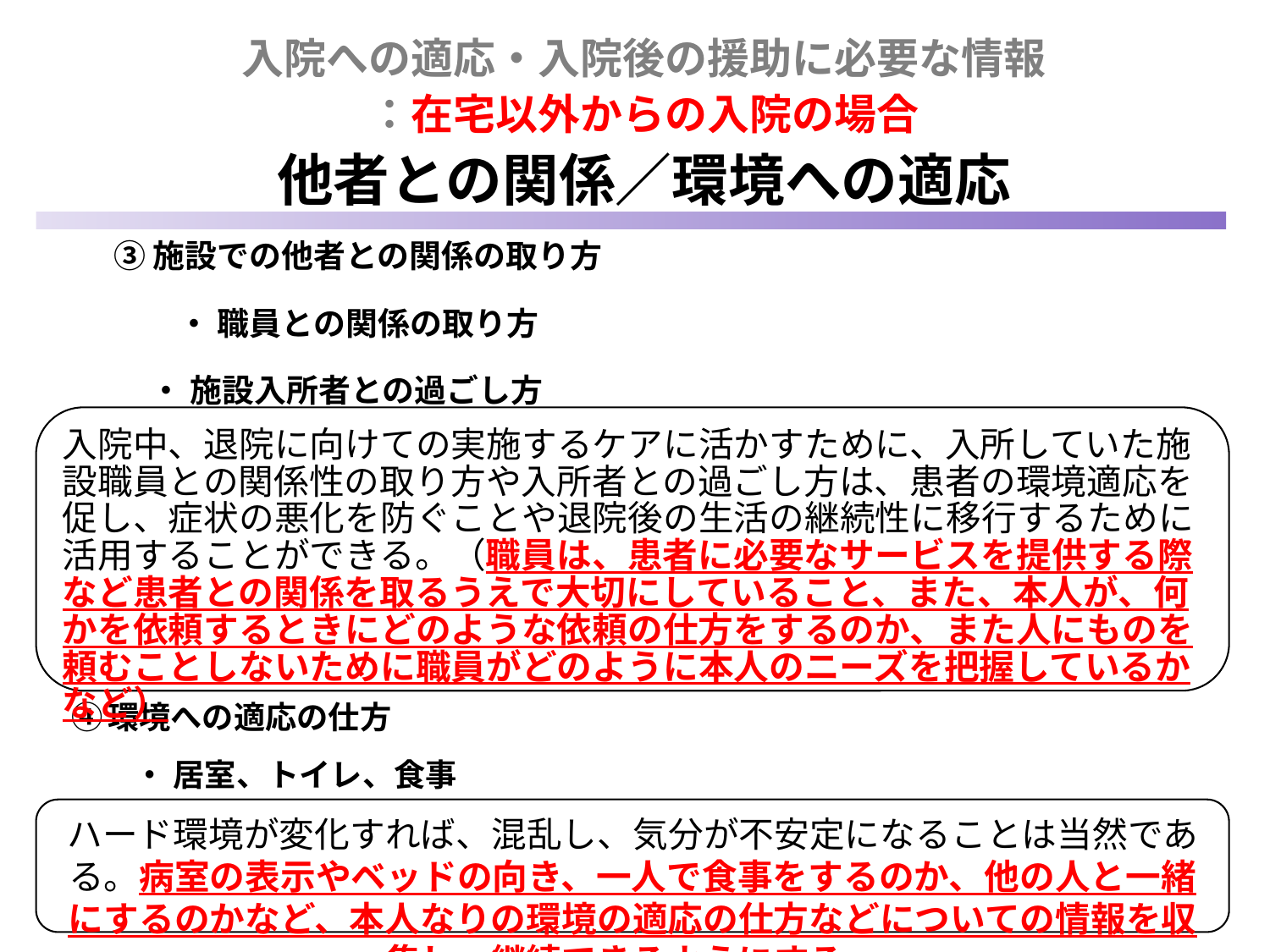

入院への適応・入院後の援助に必要な情報
：在宅以外からの入院の場合
他者との関係／環境への適応

③施設での他者との関係の取り方
　　・ 職員との関係の取り方
    ・ 施設入所者との過ごし方
入院中、退院に向けての実施するケアに活かすために、入所していた施設職員との関係性の取り方や入所者との過ごし方は、患者の環境適応を促し、症状の悪化を防ぐことや退院後の生活の継続性に移行するために活用することができる。（職員は、患者に必要なサービスを提供する際など患者との関係を取るうえで大切にしていること、また、本人が、何かを依頼するときにどのような依頼の仕方をするのか、また人にものを頼むことしないために職員がどのように本人のニーズを把握しているかなど）
④環境への適応の仕方
　　・ 居室、トイレ、食事

ハード環境が変化すれば、混乱し、気分が不安定になることは当然である。病室の表示やベッドの向き、一人で食事をするのか、他の人と一緒にするのかなど、本人なりの環境の適応の仕方などについての情報を収集し、継続できるようにする。